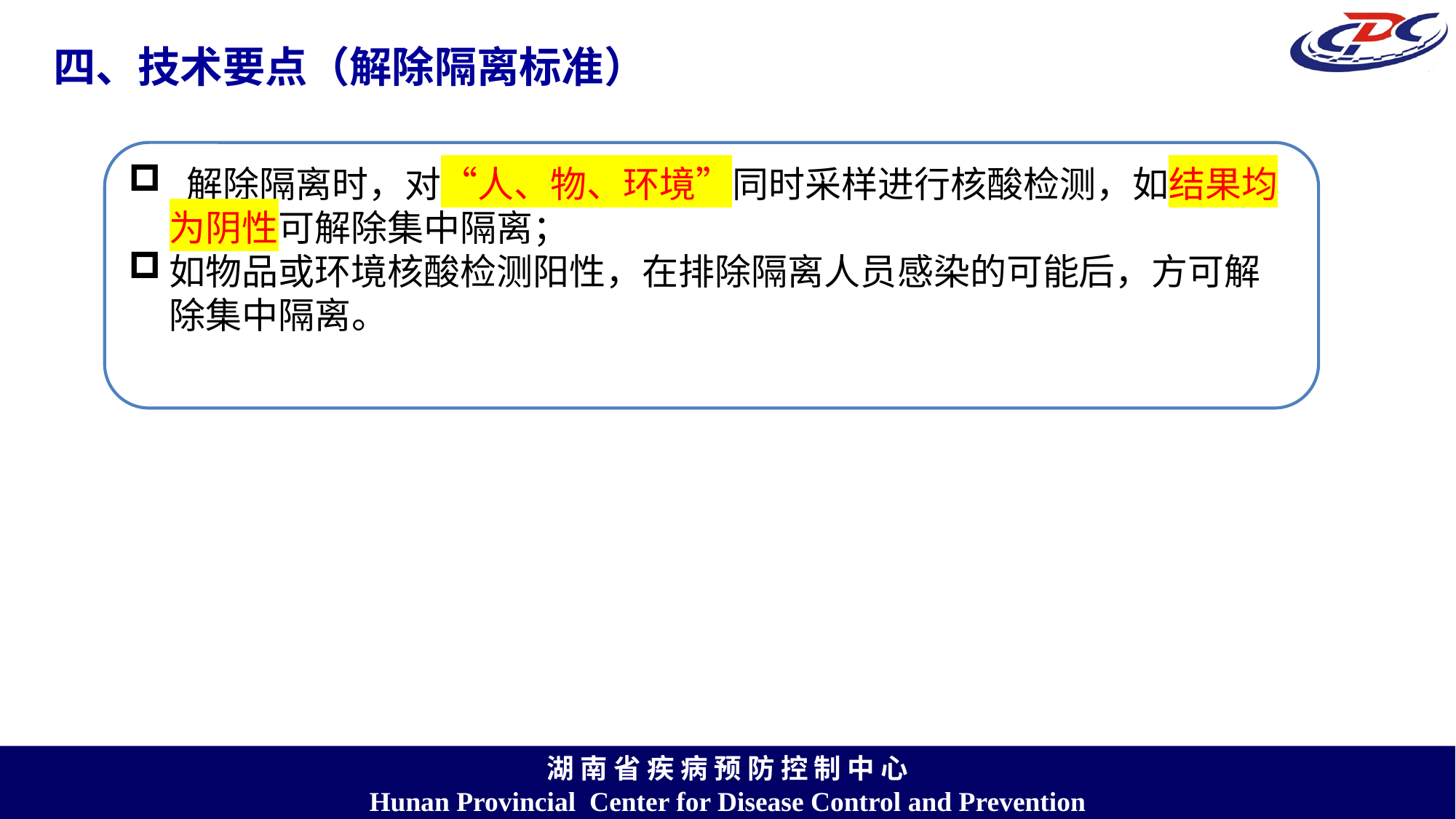

# 四、技术要点（解除隔离标准）
 解除隔离时，对“人、物、环境”同时采样进行核酸检测，如结果均为阴性可解除集中隔离；
如物品或环境核酸检测阳性，在排除隔离人员感染的可能后，方可解除集中隔离。